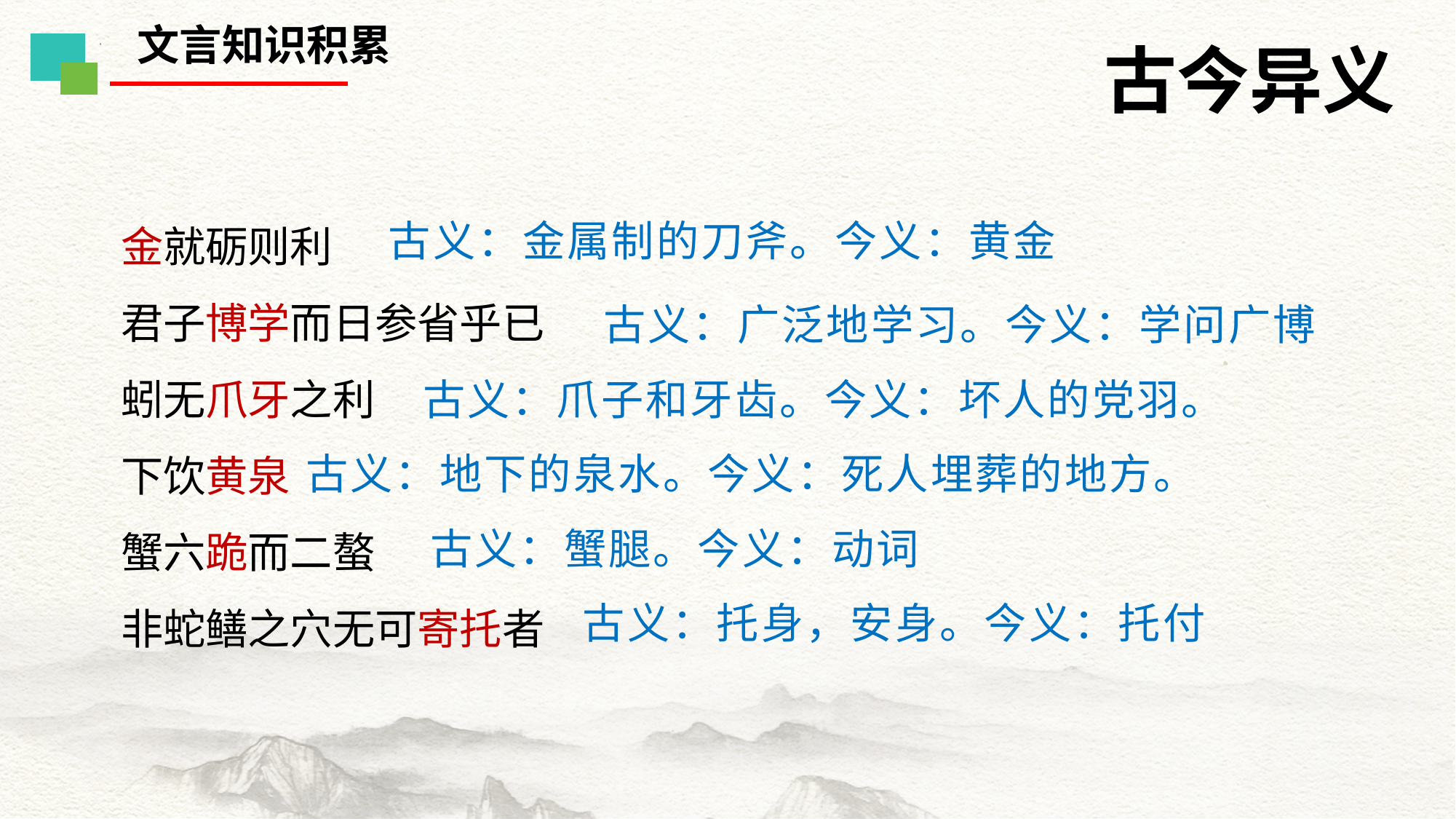

文言知识积累
古今异义

金就砺则利
君子博学而日参省乎已
蚓无爪牙之利
下饮黄泉
蟹六跪而二螯
非蛇鳝之穴无可寄托者
古义：金属制的刀斧。今义：黄金
古义：广泛地学习。今义：学问广博
古义：爪子和牙齿。今义：坏人的党羽。
古义：地下的泉水。今义：死人埋葬的地方。
古义：蟹腿。今义：动词
古义：托身，安身。今义：托付